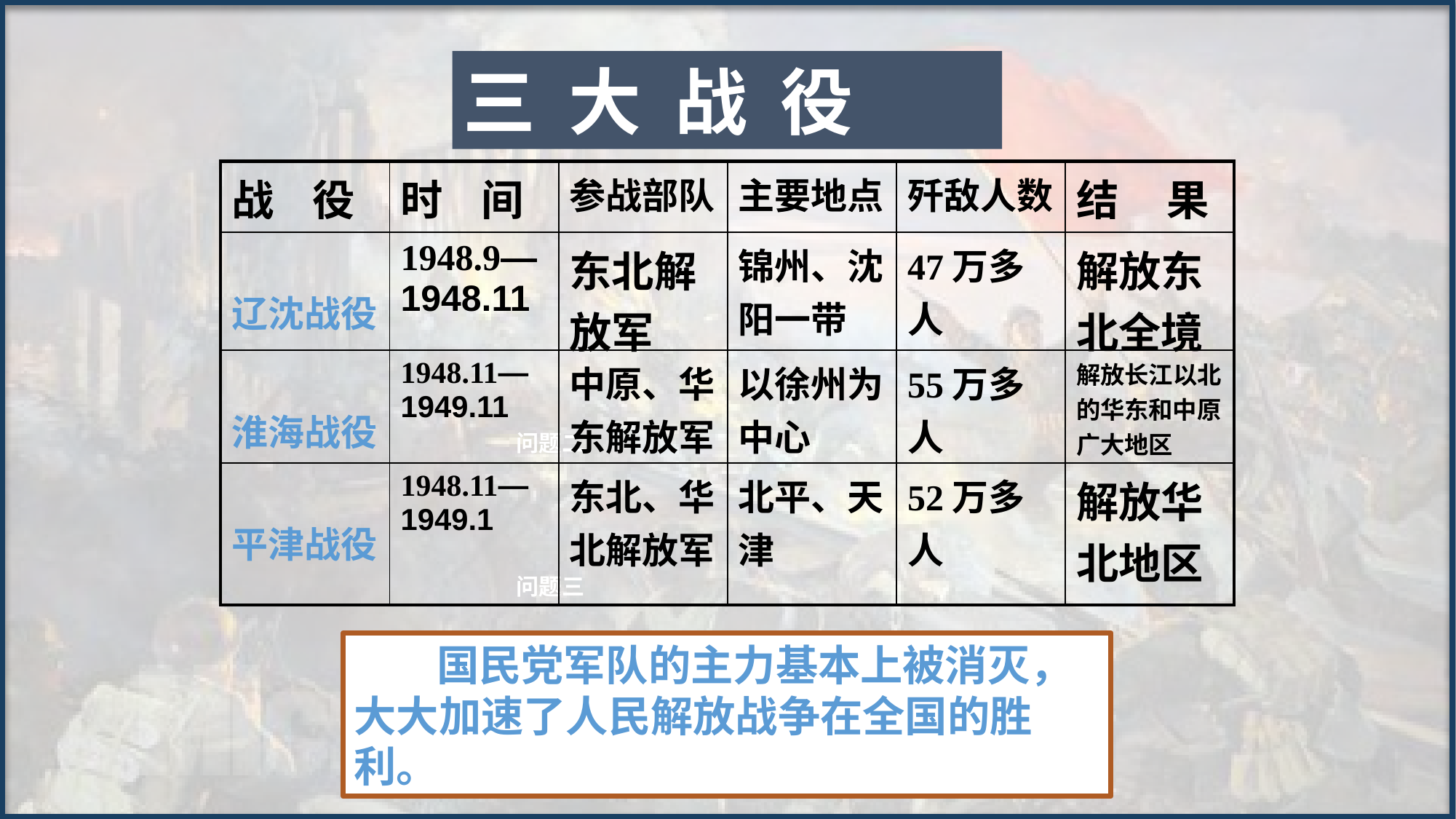

三  大  战  役
| 战 役 | 时 间 | 参战部队 | 主要地点 | 歼敌人数 | 结 果 |
| --- | --- | --- | --- | --- | --- |
| 辽沈战役 | 1948.9—1948.11 | 东北解放军 | 锦州、沈阳一带 | 47万多人 | 解放东北全境 |
| 淮海战役 | 1948.11—1949.11 | 中原、华东解放军 | 以徐州为中心 | 55万多人 | 解放长江以北的华东和中原广大地区 |
| 平津战役 | 1948.11—1949.1 | 东北、华北解放军 | 北平、天津 | 52万多人 | 解放华北地区 |

问题二

问题三
         国民党军队的主力基本上被消灭，大大加速了人民解放战争在全国的胜利。